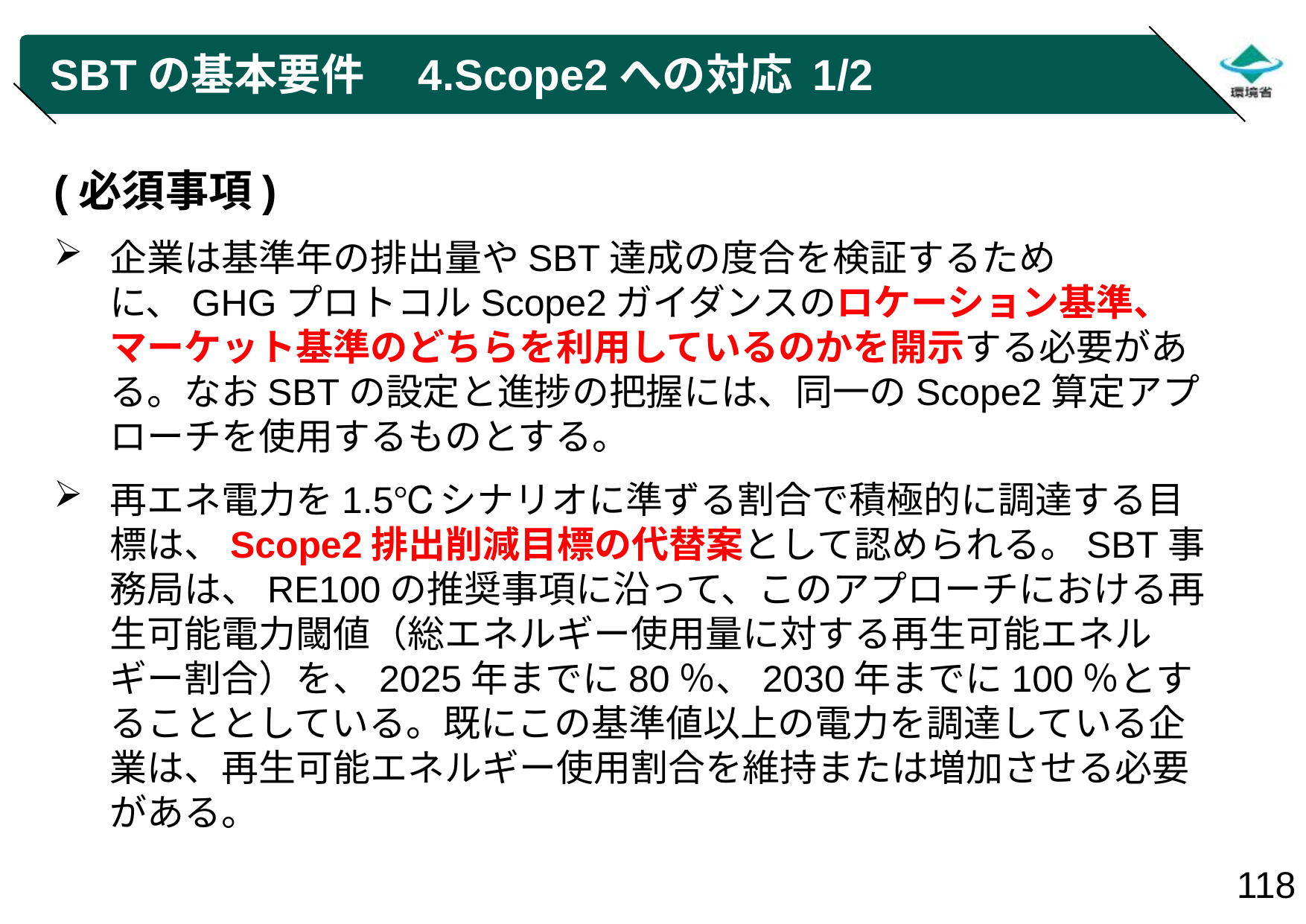

# SBTの基本要件　4.Scope2への対応 1/2
(必須事項)
企業は基準年の排出量やSBT達成の度合を検証するために、GHGプロトコルScope2ガイダンスのロケーション基準、マーケット基準のどちらを利用しているのかを開示する必要がある。なおSBTの設定と進捗の把握には、同一のScope2算定アプローチを使用するものとする。
再エネ電力を1.5℃シナリオに準ずる割合で積極的に調達する目標は、Scope2排出削減目標の代替案として認められる。SBT事務局は、RE100の推奨事項に沿って、このアプローチにおける再生可能電力閾値（総エネルギー使用量に対する再生可能エネルギー割合）を、2025年までに80％、2030年までに100％とすることとしている。既にこの基準値以上の電力を調達している企業は、再生可能エネルギー使用割合を維持または増加させる必要がある。